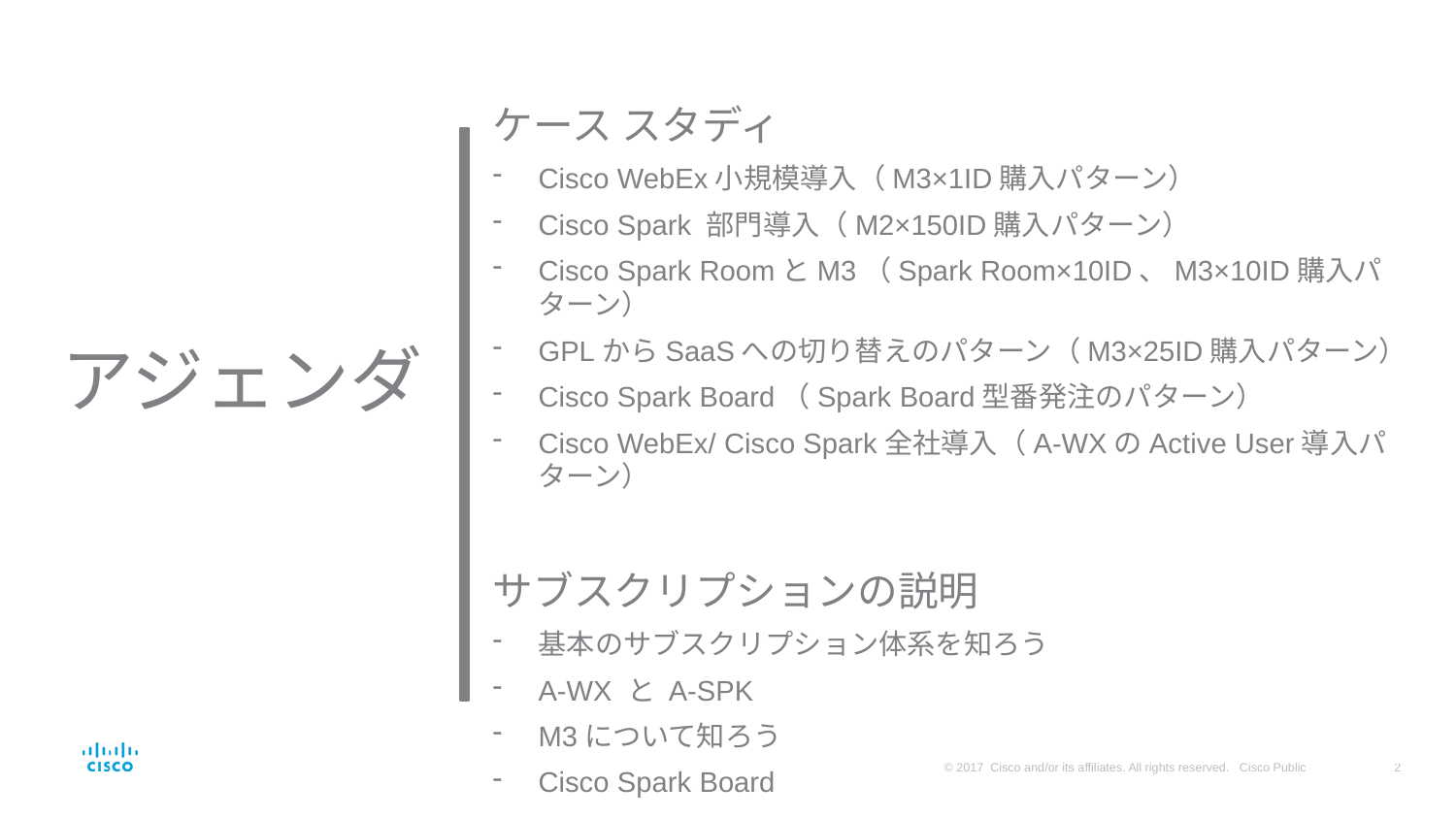

ケース スタディ
Cisco WebEx小規模導入（M3×1ID購入パターン）
Cisco Spark 部門導入（M2×150ID購入パターン）
Cisco Spark RoomとM3（Spark Room×10ID、M3×10ID購入パターン）
GPLからSaaSへの切り替えのパターン（M3×25ID購入パターン）
Cisco Spark Board（Spark Board型番発注のパターン）
Cisco WebEx/ Cisco Spark全社導入（A-WXのActive User導入パターン）

サブスクリプションの説明
基本のサブスクリプション体系を知ろう
A-WX と A-SPK
M3について知ろう
Cisco Spark Board

アジェンダ